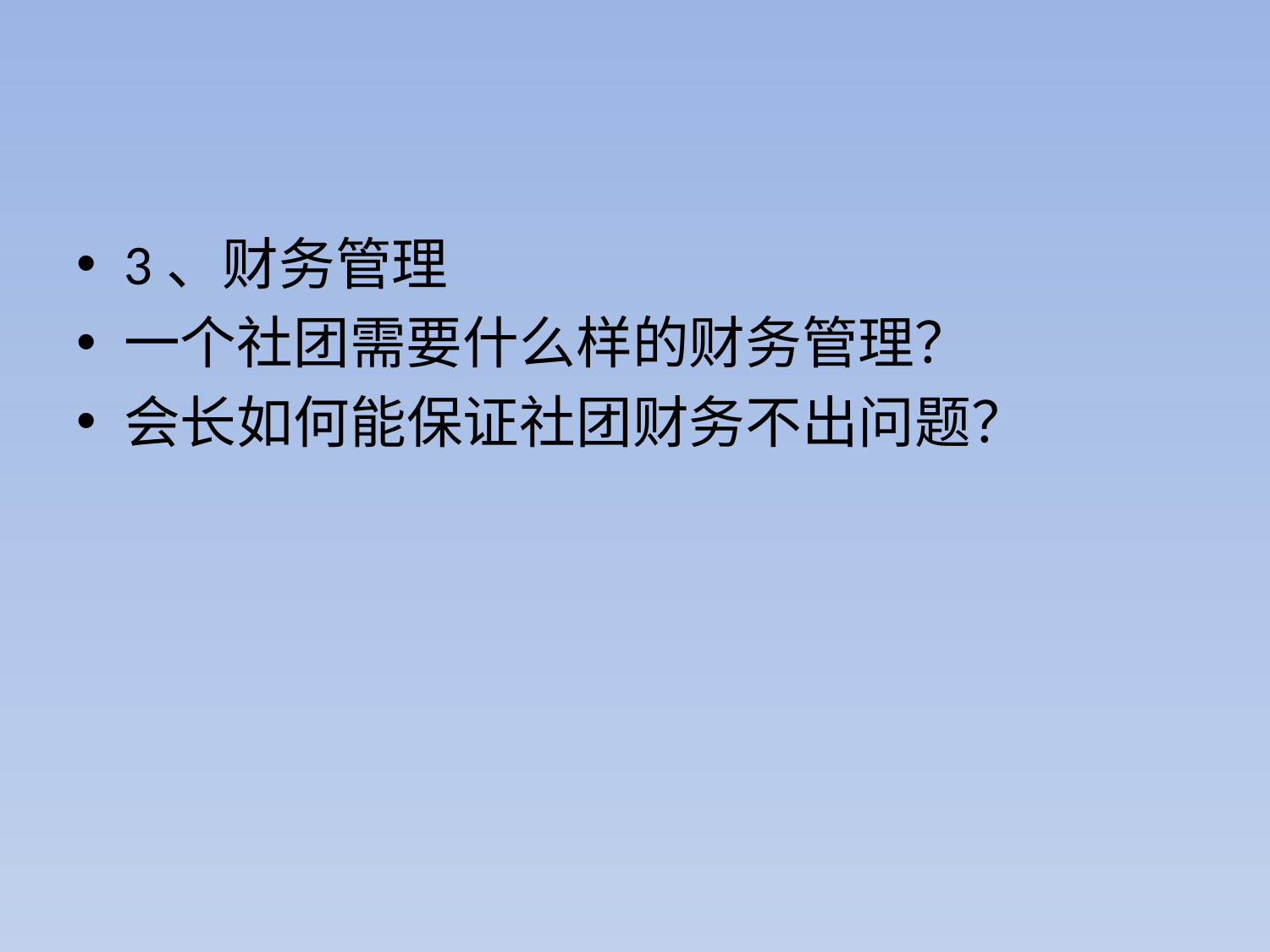

#
3、财务管理
一个社团需要什么样的财务管理？
会长如何能保证社团财务不出问题？